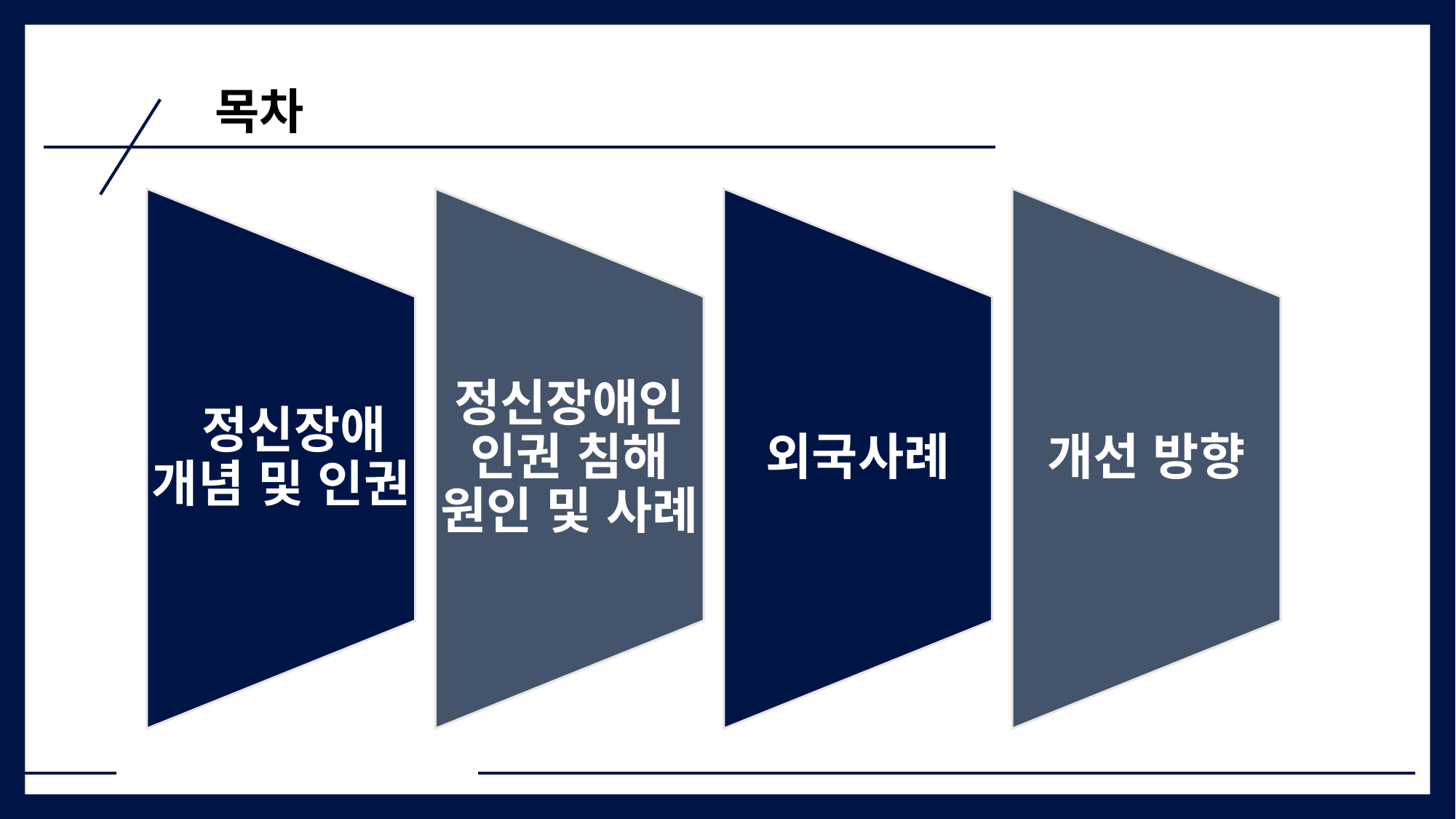

목차
 정신장애 개념 및 인권
정신장애인 인권 침해 원인 및 사례
외국사례
개선 방향